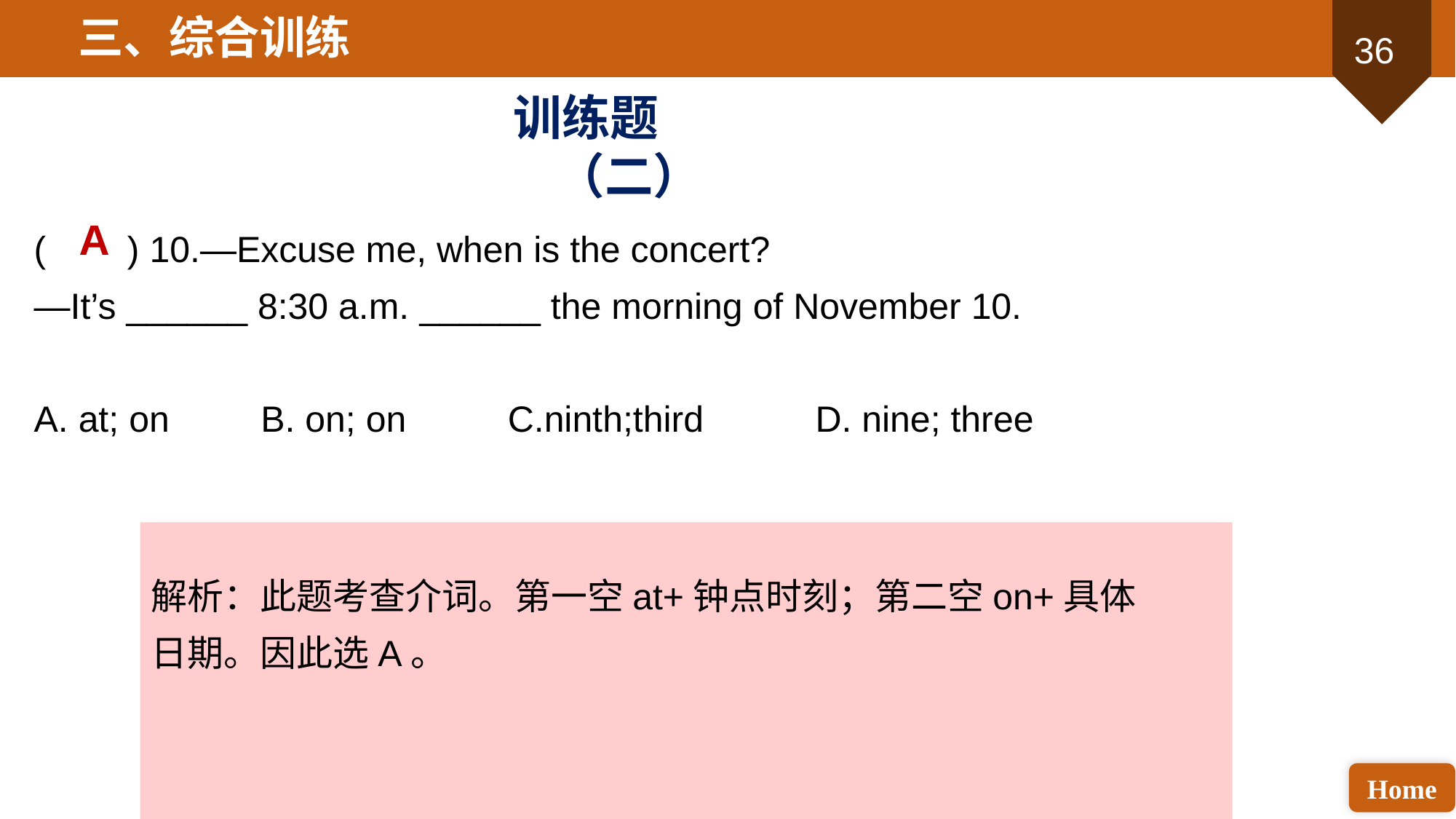

三、综合训练
训练题（二）
A
(        ) 10.—Excuse me, when is the concert?
—It’s ______ 8:30 a.m. ______ the morning of November 10.

A. at; on         B. on; on          C.ninth;third           D. nine; three

解析：此题考查介词。第一空at+钟点时刻；第二空on+具体日期。因此选A。